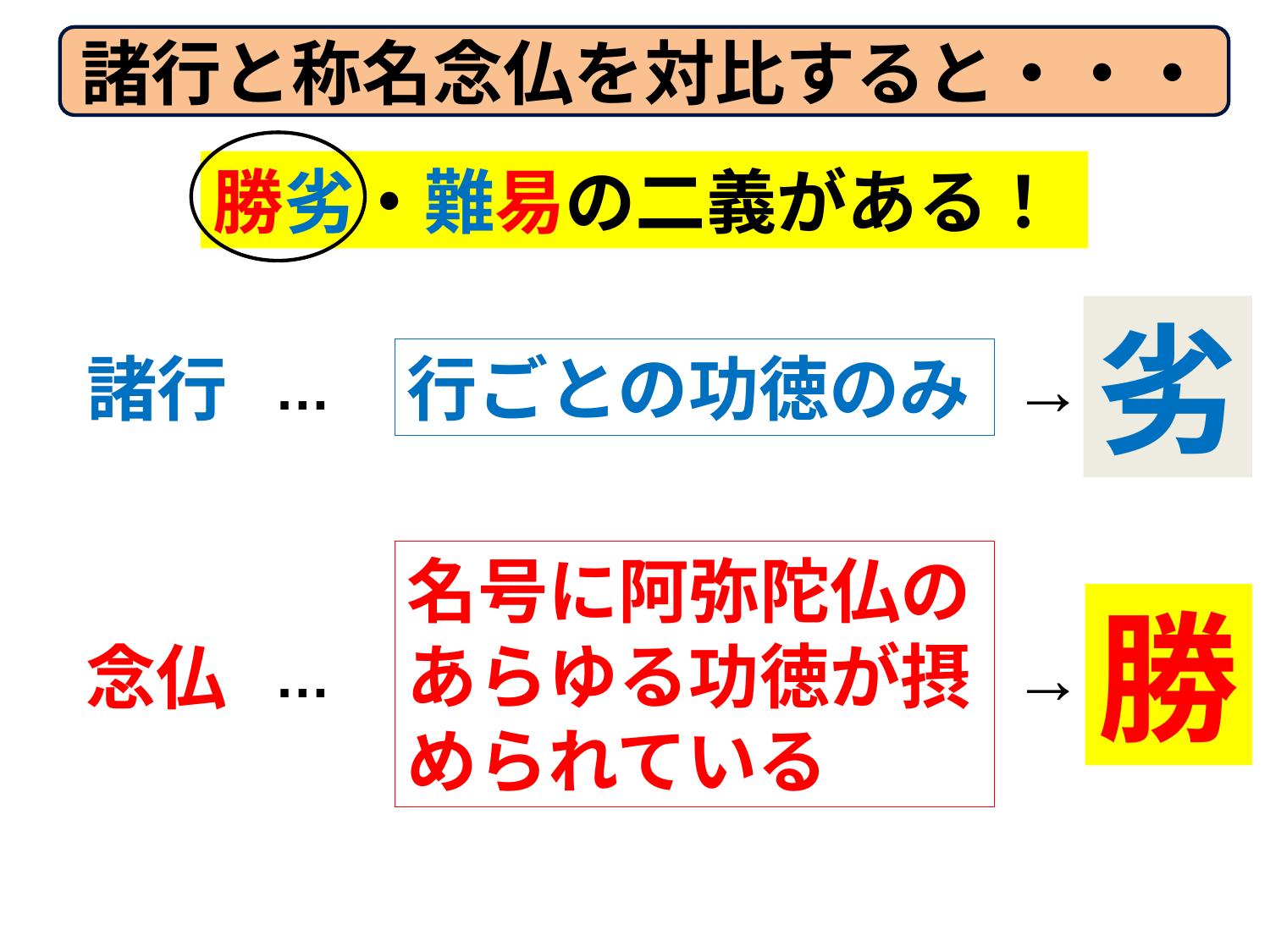

諸行と称名念仏を対比すると・・・

勝劣・難易の二義がある！
劣
諸行
行ごとの功徳のみ
→
…
名号に阿弥陀仏のあらゆる功徳が摂められている
勝
念仏
→
…